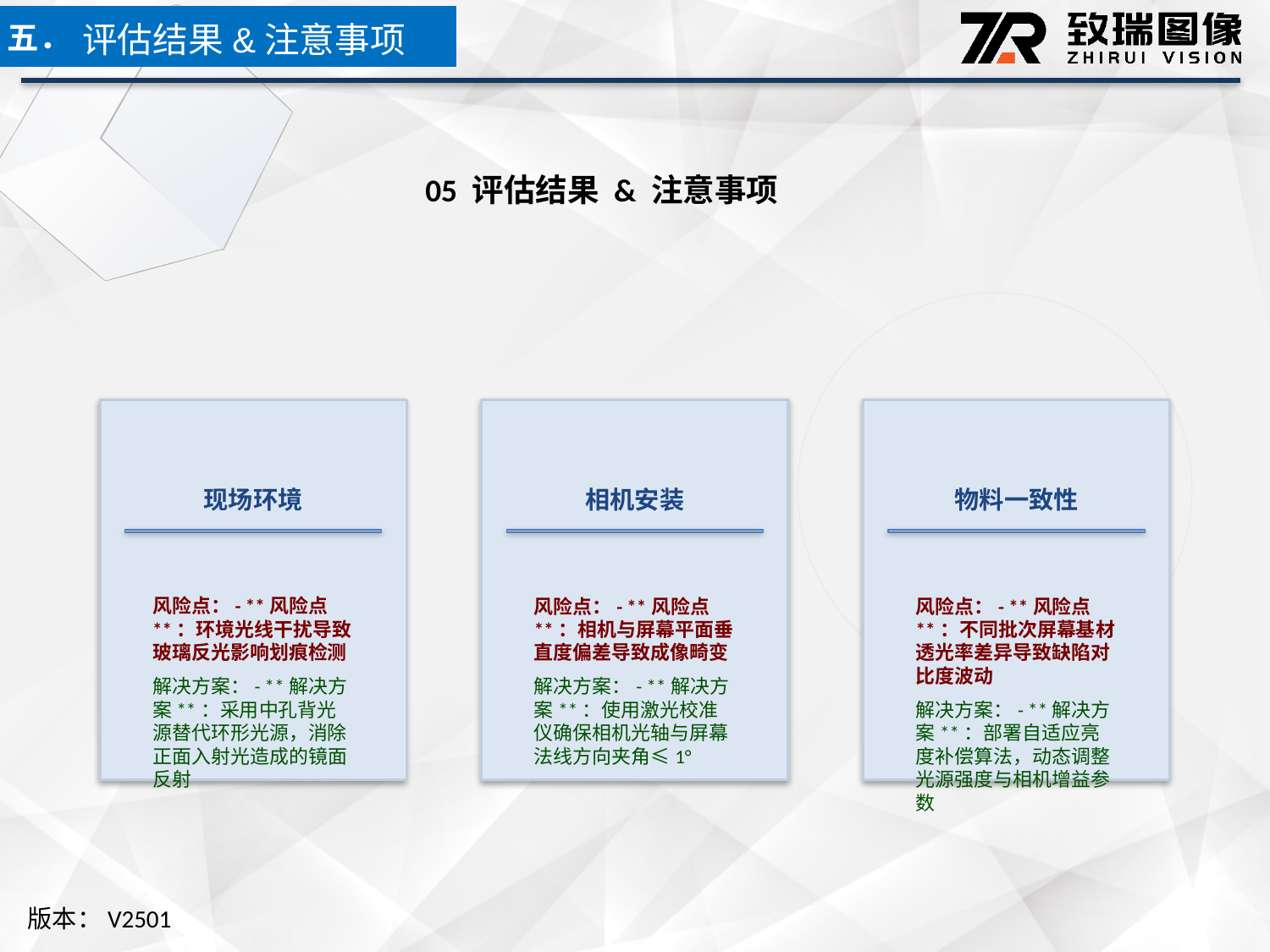

五．
评估结果&注意事项

05 评估结果 & 注意事项

现场环境

相机安装

物料一致性

风险点：- **风险点**：环境光线干扰导致玻璃反光影响划痕检测
解决方案：- **解决方案**：采用中孔背光源替代环形光源，消除正面入射光造成的镜面反射

风险点：- **风险点**：相机与屏幕平面垂直度偏差导致成像畸变
解决方案：- **解决方案**：使用激光校准仪确保相机光轴与屏幕法线方向夹角≤1°

风险点：- **风险点**：不同批次屏幕基材透光率差异导致缺陷对比度波动
解决方案：- **解决方案**：部署自适应亮度补偿算法，动态调整光源强度与相机增益参数